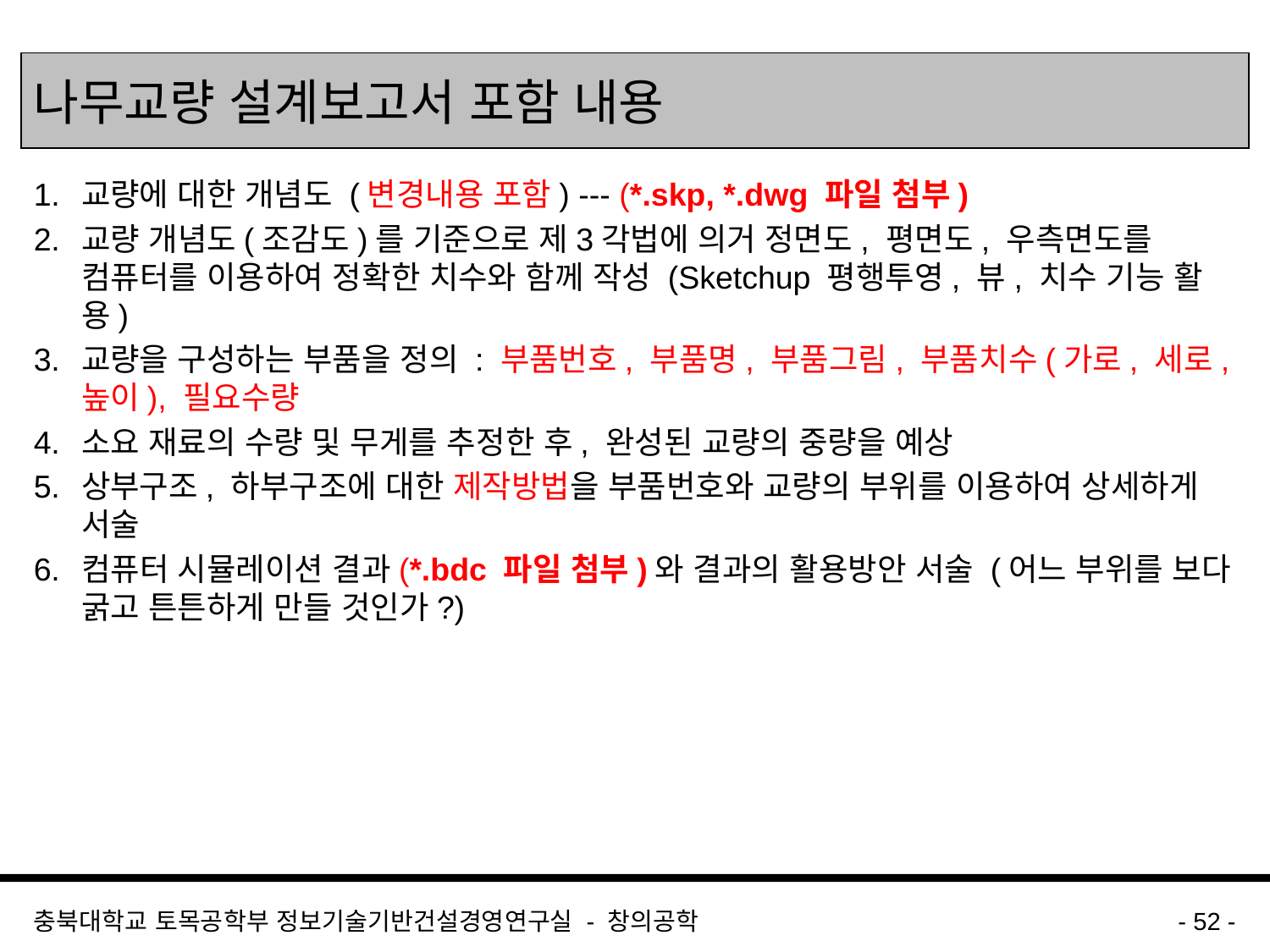

# 나무교량 설계보고서 포함 내용
교량에 대한 개념도 (변경내용 포함) --- (*.skp, *.dwg 파일 첨부)
교량 개념도(조감도)를 기준으로 제3각법에 의거 정면도, 평면도, 우측면도를 컴퓨터를 이용하여 정확한 치수와 함께 작성 (Sketchup 평행투영, 뷰, 치수 기능 활용)
교량을 구성하는 부품을 정의 : 부품번호, 부품명, 부품그림, 부품치수(가로, 세로, 높이), 필요수량
소요 재료의 수량 및 무게를 추정한 후, 완성된 교량의 중량을 예상
상부구조, 하부구조에 대한 제작방법을 부품번호와 교량의 부위를 이용하여 상세하게 서술
컴퓨터 시뮬레이션 결과(*.bdc 파일 첨부)와 결과의 활용방안 서술 (어느 부위를 보다 굵고 튼튼하게 만들 것인가?)
충북대학교 토목공학부 정보기술기반건설경영연구실 - 창의공학
- 52 -